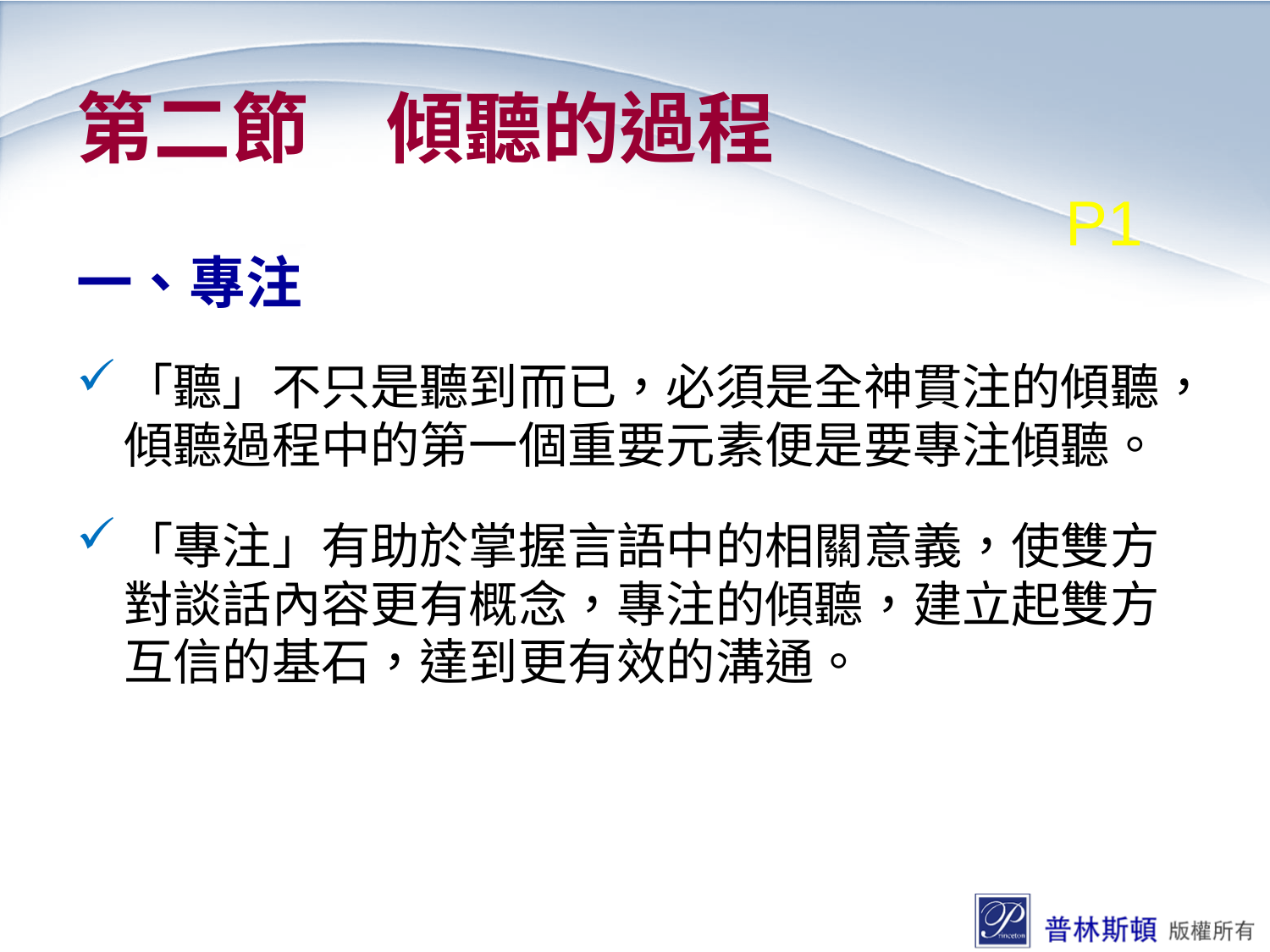

# 第二節　傾聽的過程
P1
一、專注
「聽」不只是聽到而已，必須是全神貫注的傾聽，傾聽過程中的第一個重要元素便是要專注傾聽。
「專注」有助於掌握言語中的相關意義，使雙方對談話內容更有概念，專注的傾聽，建立起雙方互信的基石，達到更有效的溝通。